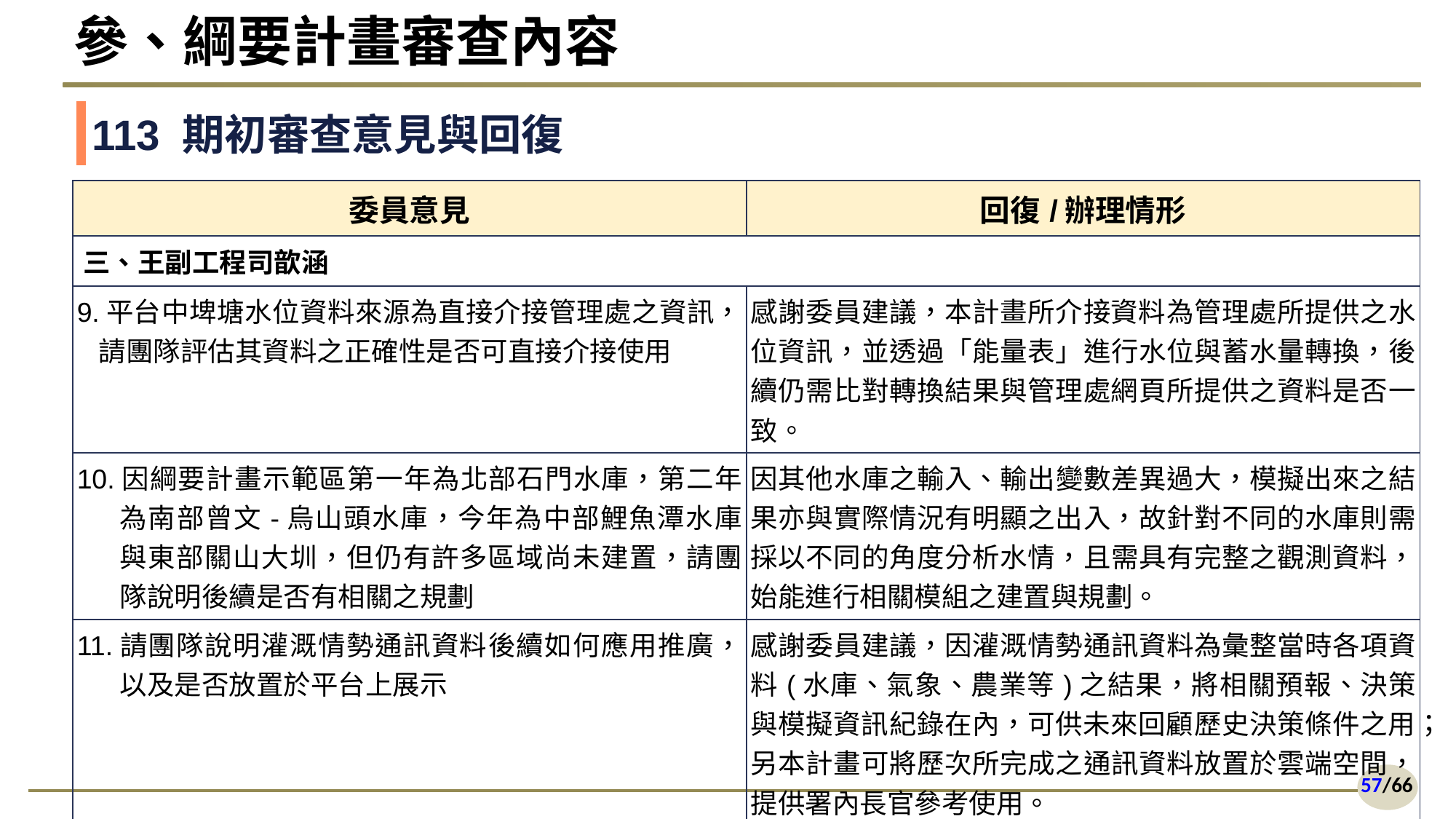

# 參、綱要計畫審查內容
113 期初審查意見與回復
| 委員意見 | 回復/辦理情形 |
| --- | --- |
| 三、王副工程司歆涵 |  |
| 9.平台中埤塘水位資料來源為直接介接管理處之資訊，請團隊評估其資料之正確性是否可直接介接使用 | 感謝委員建議，本計畫所介接資料為管理處所提供之水位資訊，並透過「能量表」進行水位與蓄水量轉換，後續仍需比對轉換結果與管理處網頁所提供之資料是否一致。 |
| 10.因綱要計畫示範區第一年為北部石門水庫，第二年為南部曾文-烏山頭水庫，今年為中部鯉魚潭水庫與東部關山大圳，但仍有許多區域尚未建置，請團隊說明後續是否有相關之規劃 | 因其他水庫之輸入、輸出變數差異過大，模擬出來之結果亦與實際情況有明顯之出入，故針對不同的水庫則需採以不同的角度分析水情，且需具有完整之觀測資料，始能進行相關模組之建置與規劃。 |
| 11.請團隊說明灌溉情勢通訊資料後續如何應用推廣，以及是否放置於平台上展示 | 感謝委員建議，因灌溉情勢通訊資料為彙整當時各項資料(水庫、氣象、農業等)之結果，將相關預報、決策與模擬資訊紀錄在內，可供未來回顧歷史決策條件之用；另本計畫可將歷次所完成之通訊資料放置於雲端空間，提供署內長官參考使用。 |
57/66